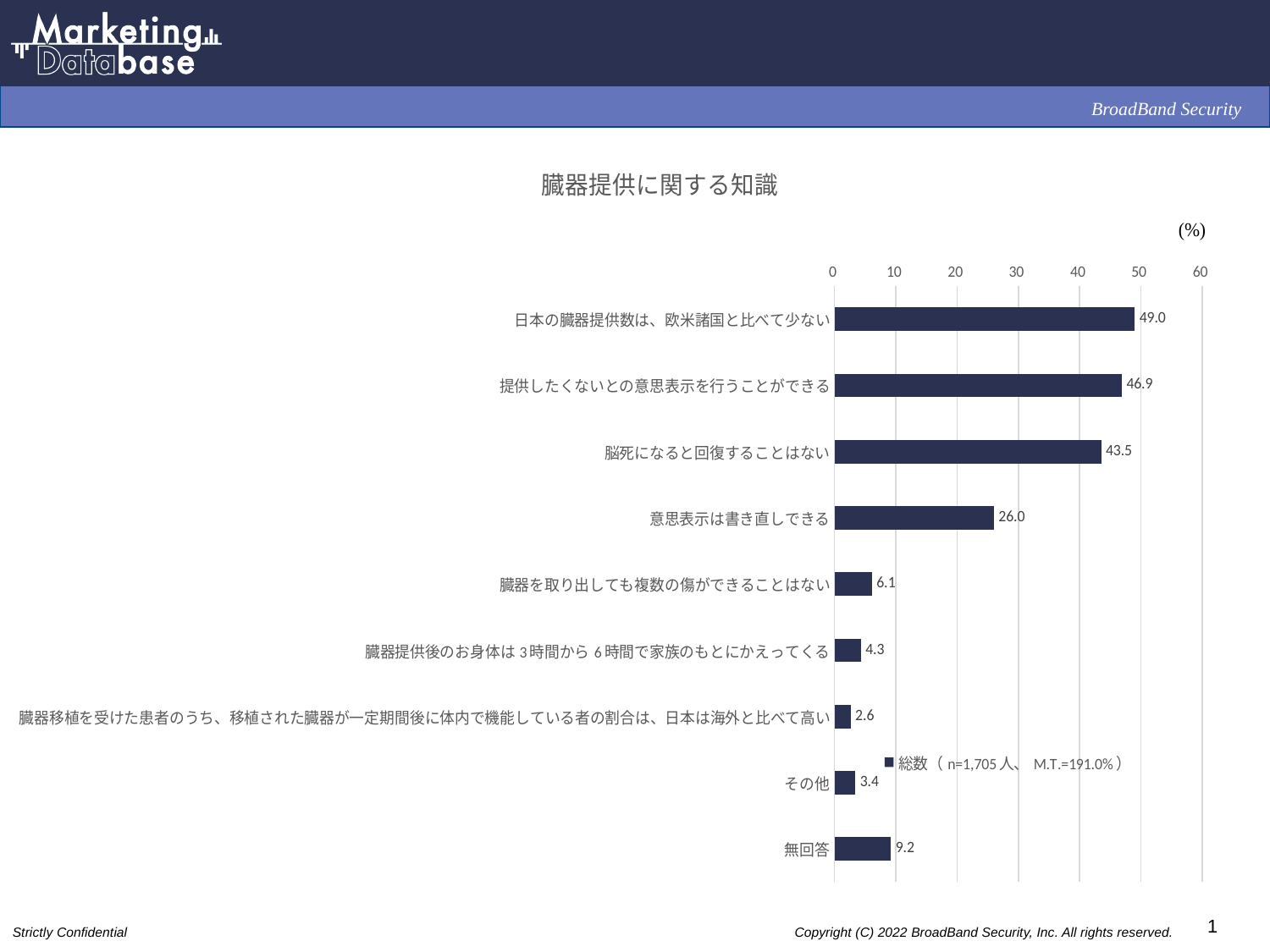

### Chart: 臓器提供に関する知識

| Category | 総数（n=1,705人、M.T.=191.0%） |
|---|---|
| 日本の臓器提供数は、欧米諸国と比べて少ない | 49.0 |
| 提供したくないとの意思表示を行うことができる | 46.9 |
| 脳死になると回復することはない | 43.5 |
| 意思表示は書き直しできる | 26.0 |
| 臓器を取り出しても複数の傷ができることはない | 6.1 |
| 臓器提供後のお身体は3時間から6時間で家族のもとにかえってくる | 4.3 |
| 臓器移植を受けた患者のうち、移植された臓器が一定期間後に体内で機能している者の割合は、日本は海外と比べて高い | 2.6 |
| その他 | 3.4 |
| 無回答 | 9.2 |